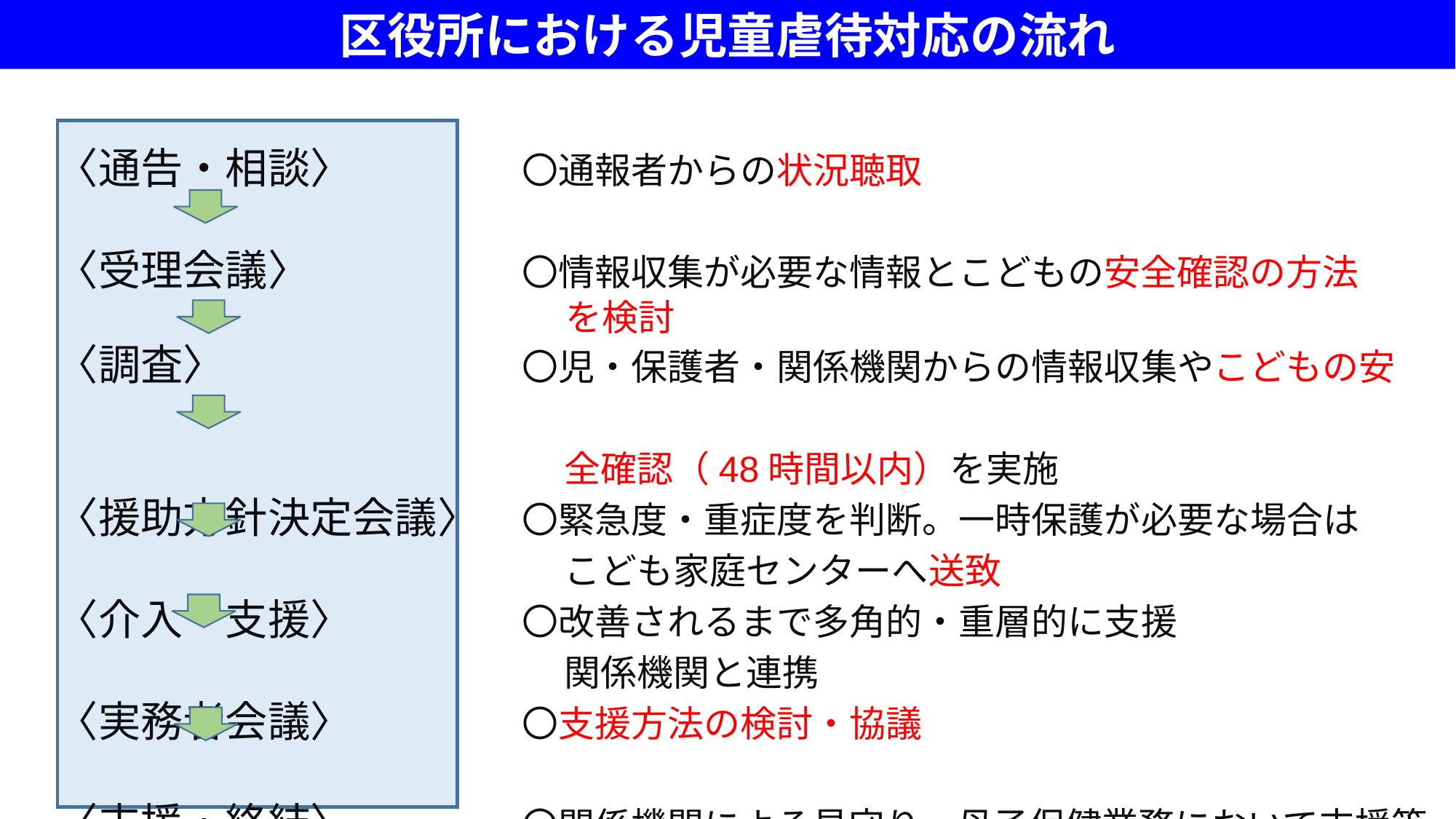

区役所における児童虐待対応の流れ

〈通告・相談〉　　　　〇通報者からの状況聴取

〈受理会議〉　　　　　〇情報収集が必要な情報とこどもの安全確認の方法
　　　　　　　　　　　　　　を検討
〈調査〉　　　　　　　〇児・保護者・関係機関からの情報収集やこどもの安
　　　　　　　　　　　　全確認（48時間以内）を実施
〈援助方針決定会議〉　〇緊急度・重症度を判断。一時保護が必要な場合は
　　　　　　　　　　　　こども家庭センターへ送致
〈介入・支援〉　　　　〇改善されるまで多角的・重層的に支援
　　　　　　　　　　　　関係機関と連携
〈実務者会議〉　　　　〇支援方法の検討・協議

〈支援・終結〉　　　　〇関係機関による見守り、母子保健業務において支援等。